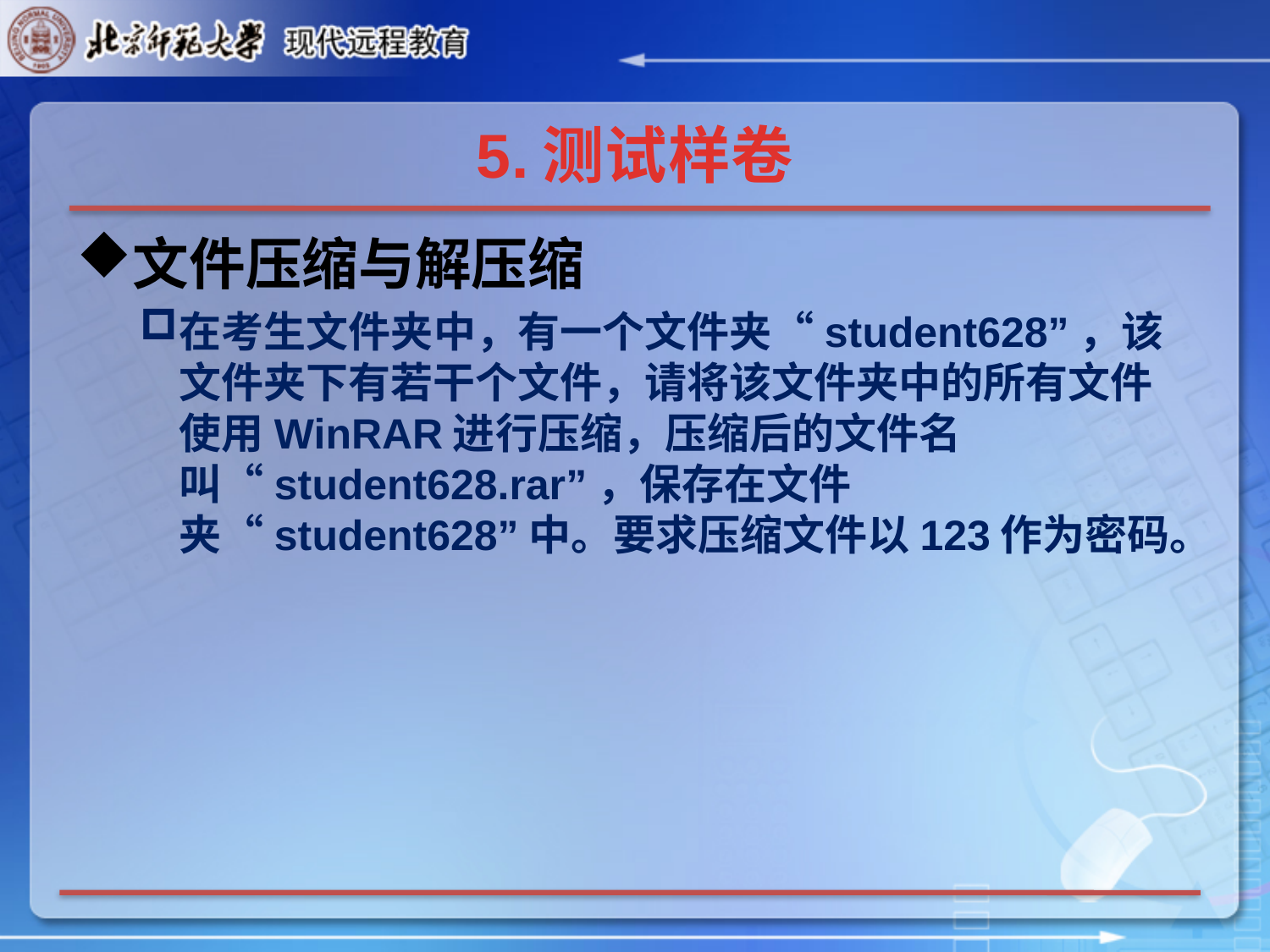

# 5.测试样卷
文件压缩与解压缩
在考生文件夹中，有一个文件夹“student628”，该文件夹下有若干个文件，请将该文件夹中的所有文件使用WinRAR进行压缩，压缩后的文件名叫“student628.rar”，保存在文件夹“student628”中。要求压缩文件以123作为密码。